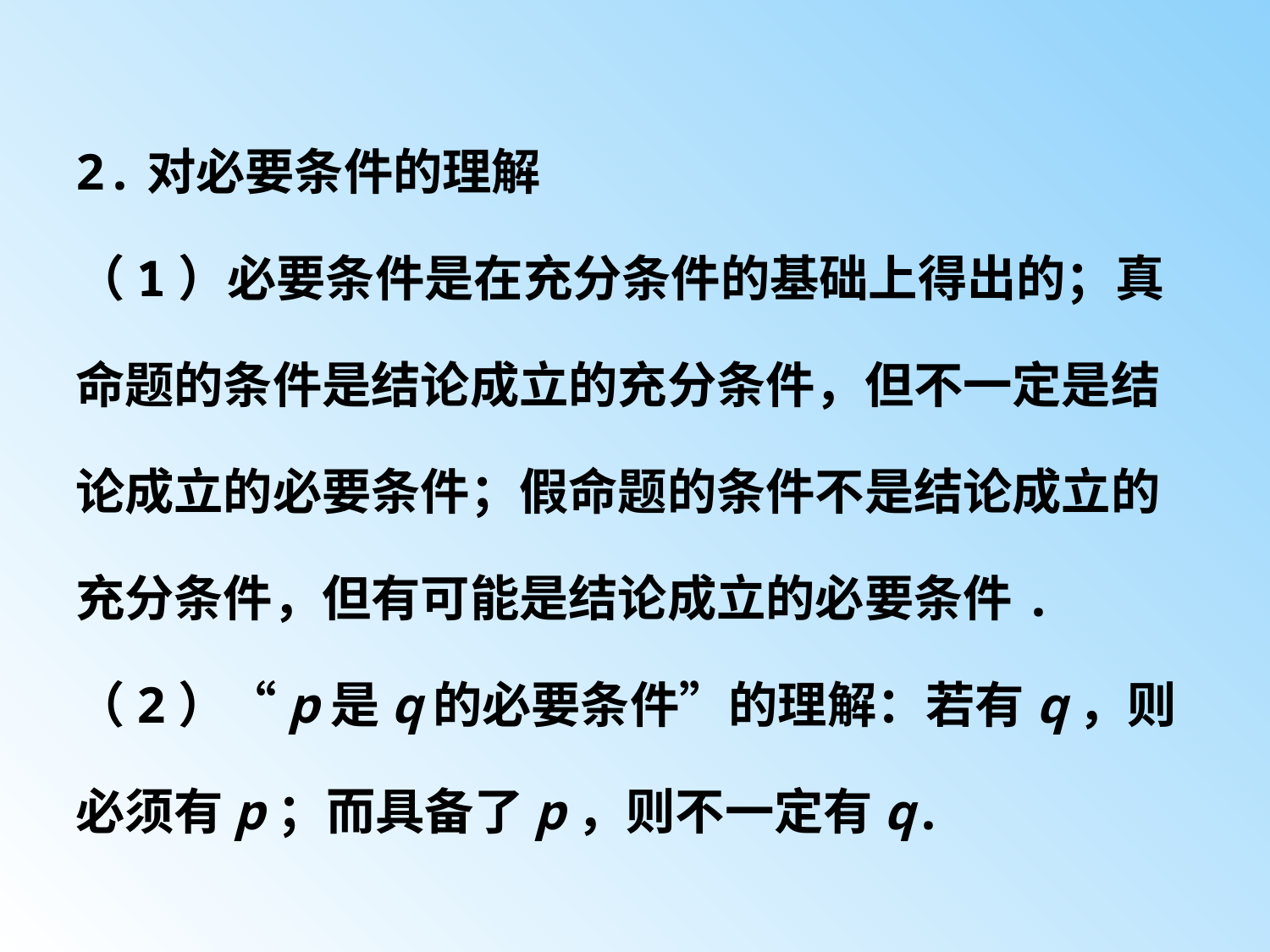

2.对必要条件的理解
（1）必要条件是在充分条件的基础上得出的；真命题的条件是结论成立的充分条件，但不一定是结论成立的必要条件；假命题的条件不是结论成立的充分条件，但有可能是结论成立的必要条件.
（2）“p是q的必要条件”的理解：若有q，则必须有p；而具备了p，则不一定有q.